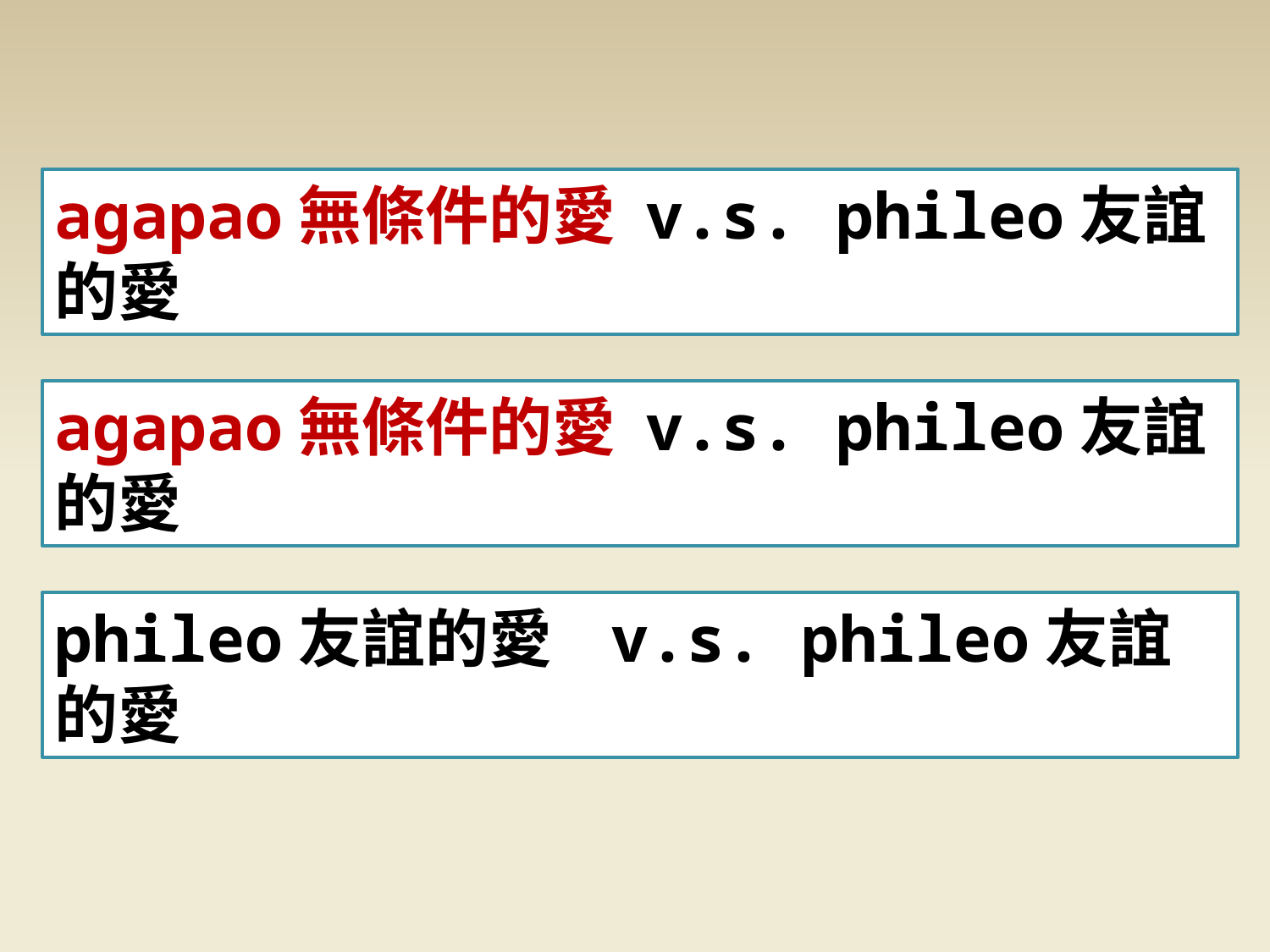

agapao無條件的愛 v.s. phileo友誼的愛
agapao無條件的愛 v.s. phileo友誼的愛
phileo友誼的愛   v.s. phileo友誼的愛